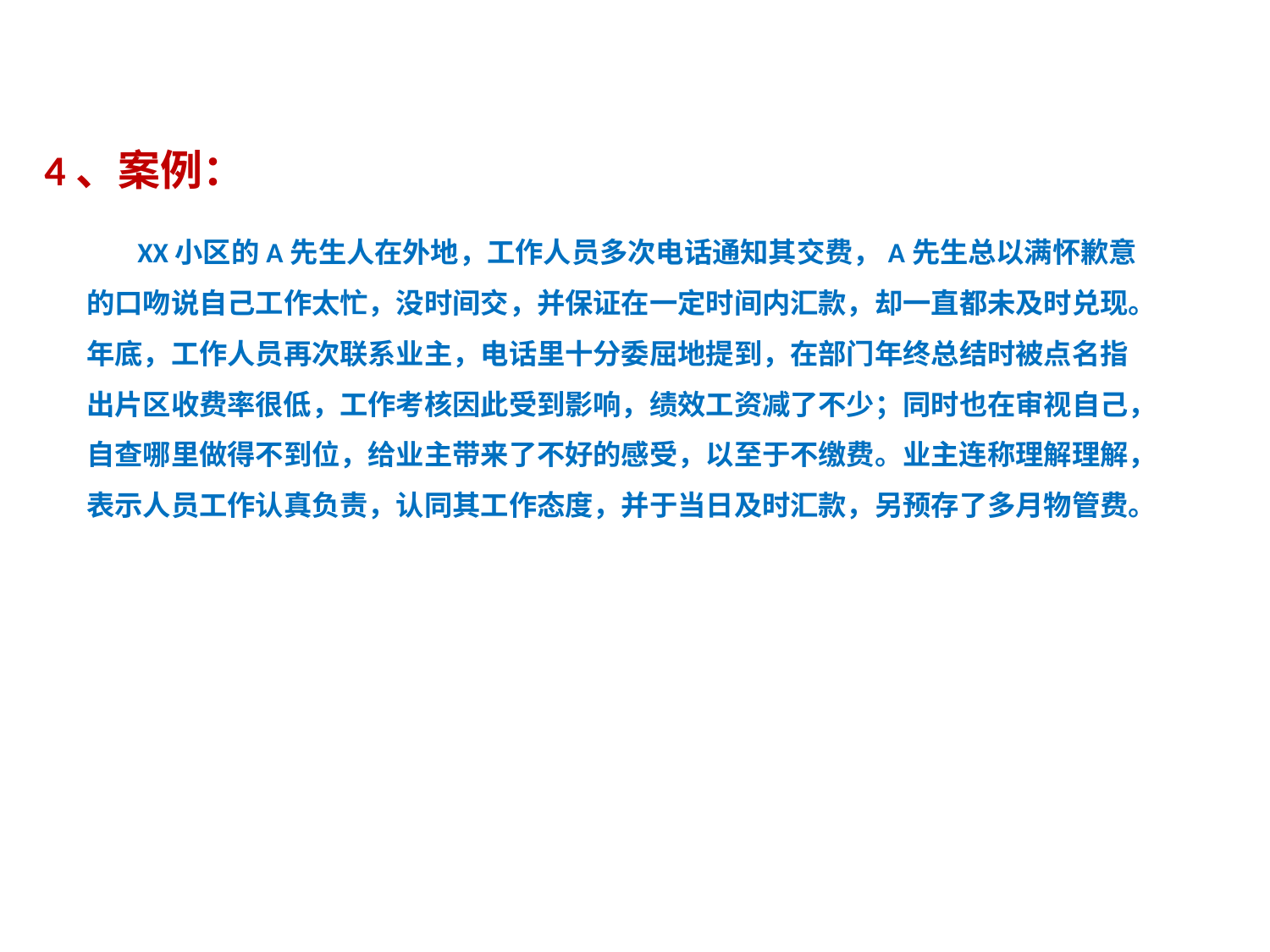

4、案例：
        XX小区的A先生人在外地，工作人员多次电话通知其交费，A先生总以满怀歉意的口吻说自己工作太忙，没时间交，并保证在一定时间内汇款，却一直都未及时兑现。年底，工作人员再次联系业主，电话里十分委屈地提到，在部门年终总结时被点名指出片区收费率很低，工作考核因此受到影响，绩效工资减了不少；同时也在审视自己，自查哪里做得不到位，给业主带来了不好的感受，以至于不缴费。业主连称理解理解，表示人员工作认真负责，认同其工作态度，并于当日及时汇款，另预存了多月物管费。